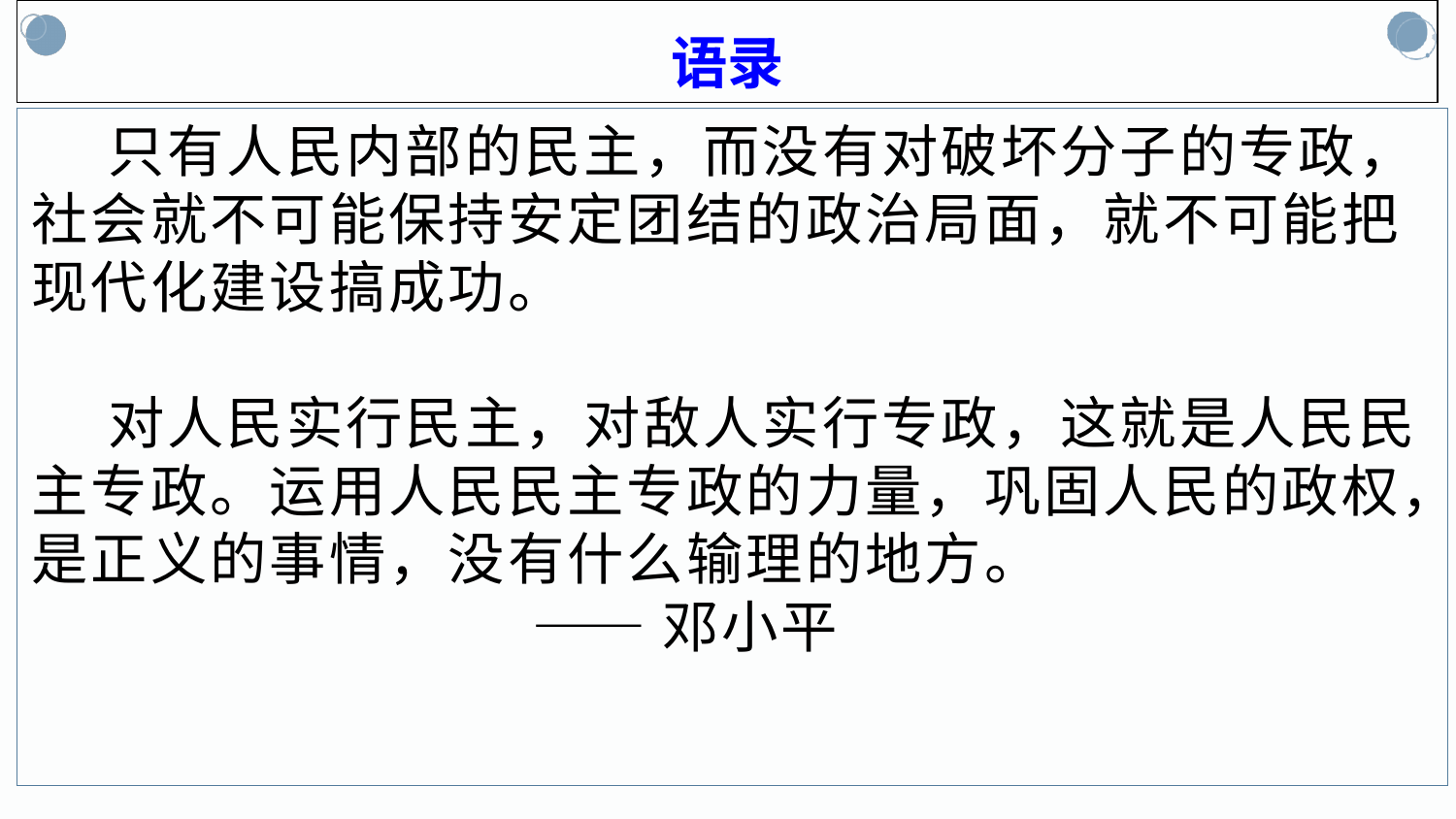

语录
    只有人民内部的民主，而没有对破坏分子的专政，社会就不可能保持安定团结的政治局面，就不可能把现代化建设搞成功。

    对人民实行民主，对敌人实行专政，这就是人民民主专政。运用人民民主专政的力量，巩固人民的政权，是正义的事情，没有什么输理的地方。
                                ——邓小平